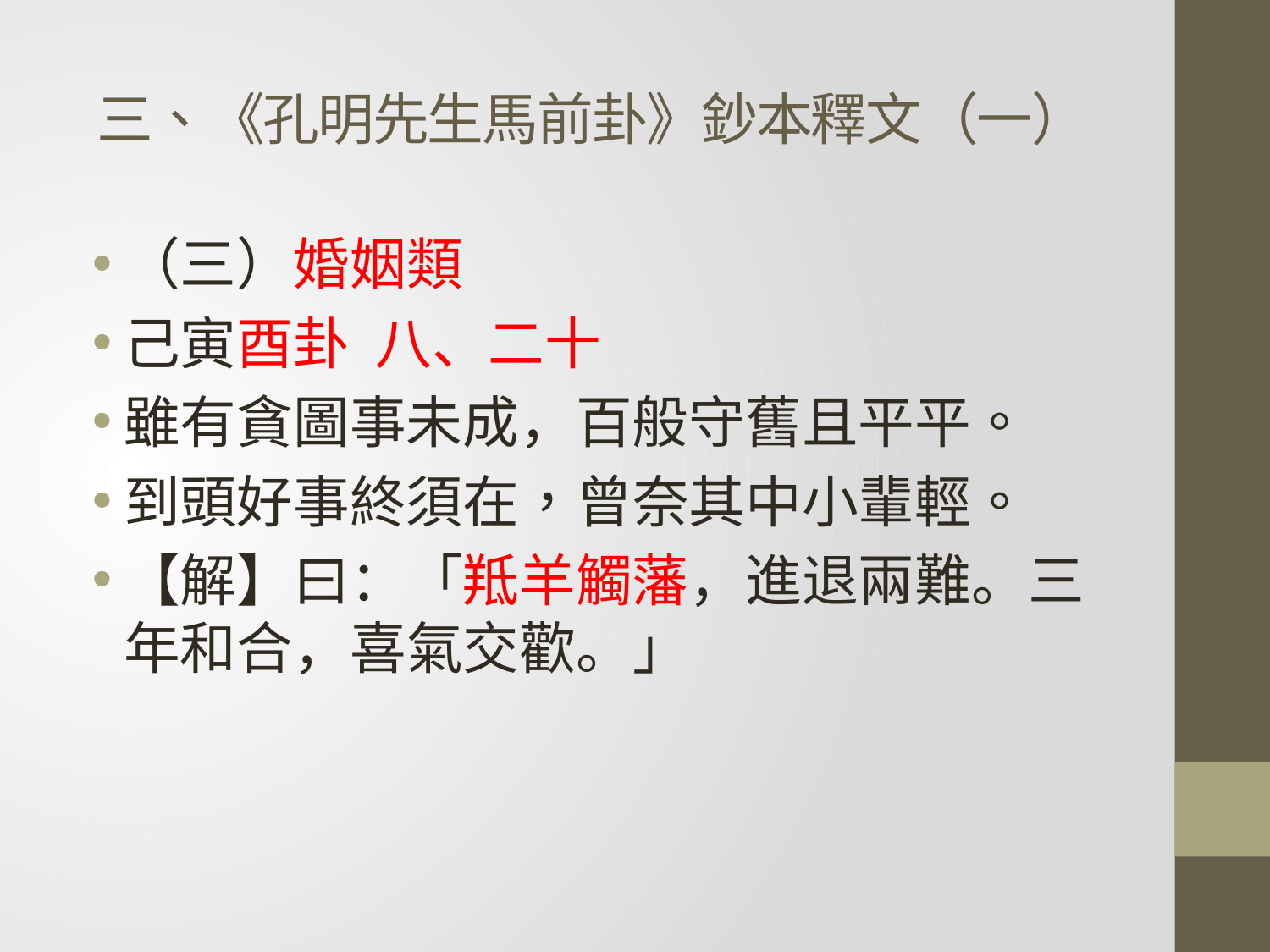

# 三、《孔明先生馬前卦》鈔本釋文（一）
（三）婚姻類
己寅酉卦  八、二十
雖有貪圖事未成，百般守舊且平平。
到頭好事終須在，曾奈其中小輩輕。
【解】曰：「羝羊觸藩，進退兩難。三年和合，喜氣交歡。」